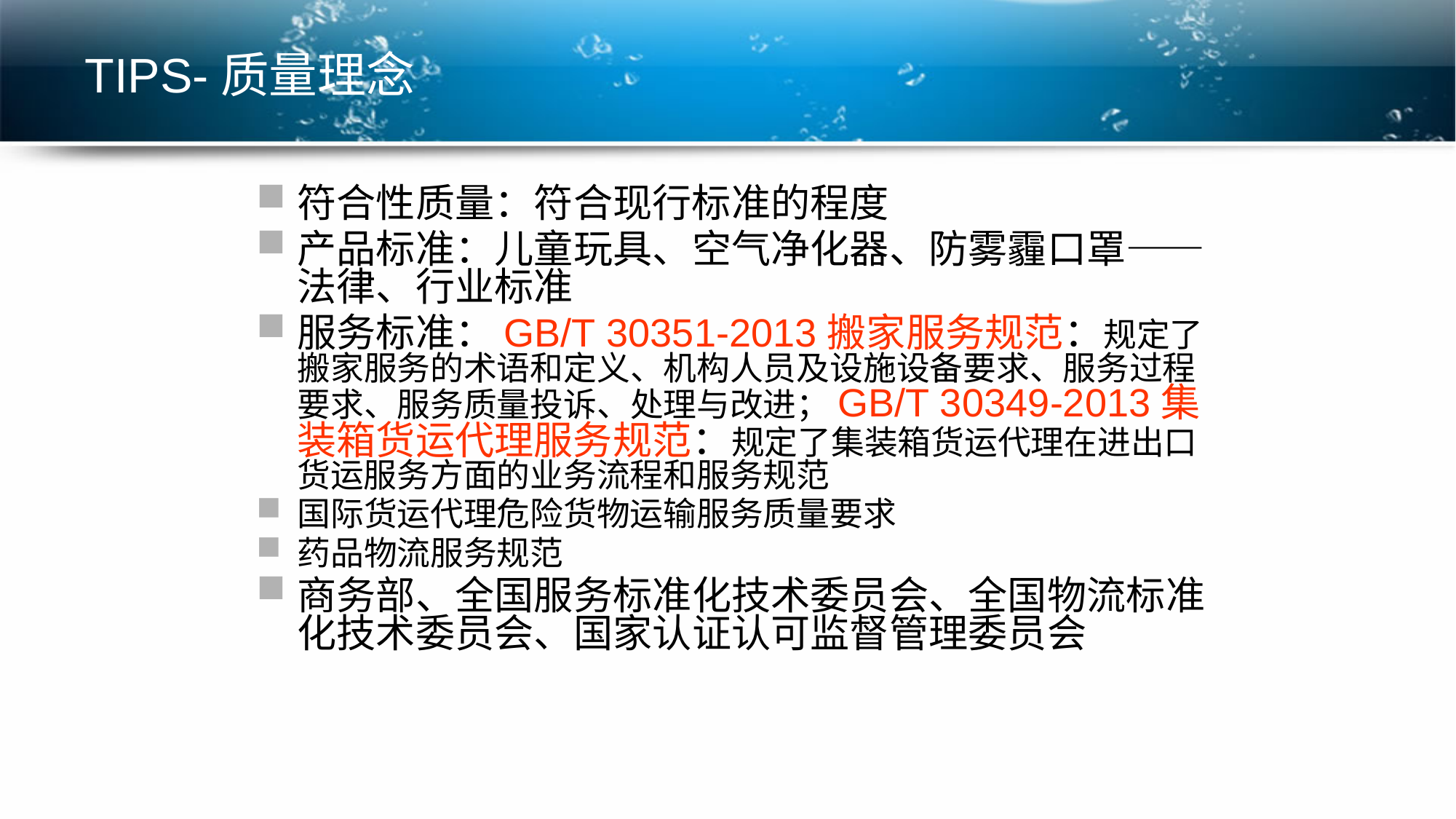

# TIPS-质量理念
符合性质量：符合现行标准的程度
产品标准：儿童玩具、空气净化器、防雾霾口罩——法律、行业标准
服务标准：GB/T 30351-2013搬家服务规范：规定了搬家服务的术语和定义、机构人员及设施设备要求、服务过程要求、服务质量投诉、处理与改进；GB/T 30349-2013集装箱货运代理服务规范：规定了集装箱货运代理在进出口货运服务方面的业务流程和服务规范
国际货运代理危险货物运输服务质量要求
药品物流服务规范
商务部、全国服务标准化技术委员会、全国物流标准化技术委员会、国家认证认可监督管理委员会